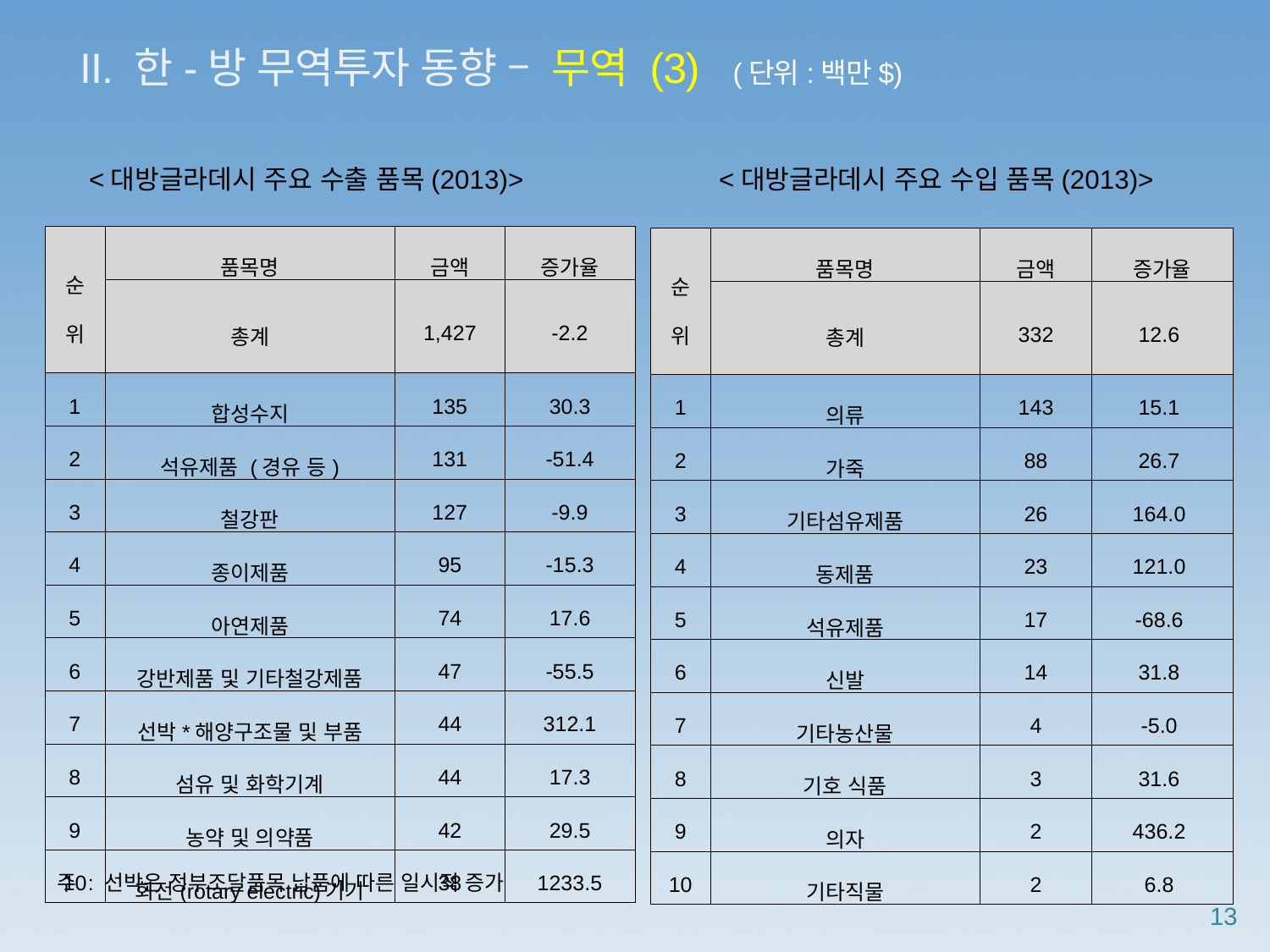

II. 한-방 무역투자 동향 –  무역 (3)   (단위:백만$)
<대방글라데시 주요 수출 품목(2013)>
<대방글라데시 주요 수입 품목(2013)>

| 순위 | 품목명 | 금액 | 증가율 |
| --- | --- | --- | --- |
|  | 총계 | 1,427 | -2.2 |
| 1 | 합성수지 | 135 | 30.3 |
| 2 | 석유제품 (경유 등) | 131 | -51.4 |
| 3 | 철강판 | 127 | -9.9 |
| 4 | 종이제품 | 95 | -15.3 |
| 5 | 아연제품 | 74 | 17.6 |
| 6 | 강반제품 및 기타철강제품 | 47 | -55.5 |
| 7 | 선박\*해양구조물 및 부품 | 44 | 312.1 |
| 8 | 섬유 및 화학기계 | 44 | 17.3 |
| 9 | 농약 및 의약품 | 42 | 29.5 |
| 10 | 회전(rotary electric)기기 | 38 | 1233.5 |
| 순위 | 품목명 | 금액 | 증가율 |
| --- | --- | --- | --- |
|  | 총계 | 332 | 12.6 |
| 1 | 의류 | 143 | 15.1 |
| 2 | 가죽 | 88 | 26.7 |
| 3 | 기타섬유제품 | 26 | 164.0 |
| 4 | 동제품 | 23 | 121.0 |
| 5 | 석유제품 | 17 | -68.6 |
| 6 | 신발 | 14 | 31.8 |
| 7 | 기타농산물 | 4 | -5.0 |
| 8 | 기호 식품 | 3 | 31.6 |
| 9 | 의자 | 2 | 436.2 |
| 10 | 기타직물 | 2 | 6.8 |
주 : 선박은 정부조달품목 납품에 따른 일시적 증가
13